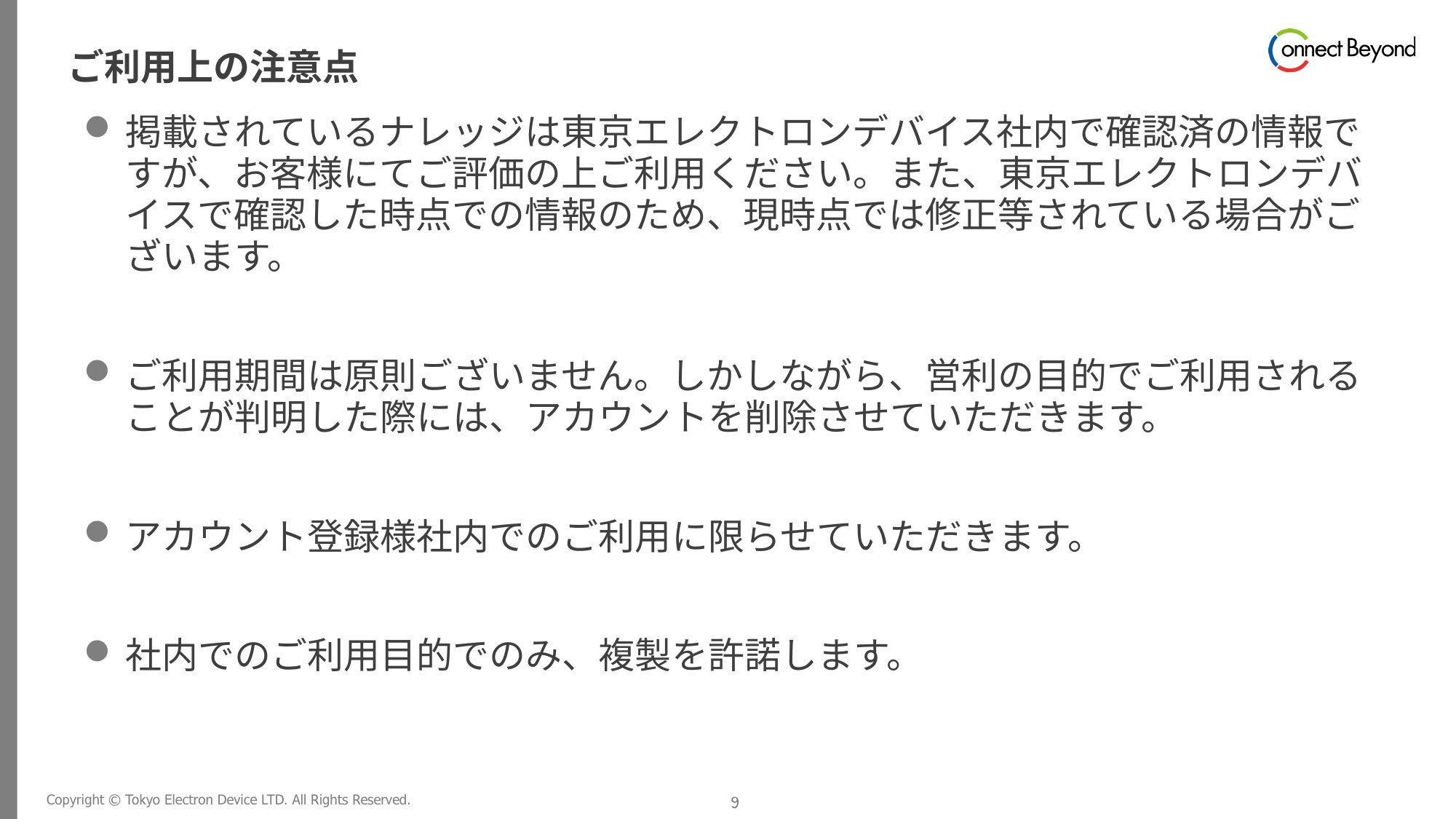

# ご利用上の注意点
掲載されているナレッジは東京エレクトロンデバイス社内で確認済の情報ですが、お客様にてご評価の上ご利用ください。また、東京エレクトロンデバイスで確認した時点での情報のため、現時点では修正等されている場合がございます。

ご利用期間は原則ございません。しかしながら、営利の目的でご利用されることが判明した際には、アカウントを削除させていただきます。

アカウント登録様社内でのご利用に限らせていただきます。

社内でのご利用目的でのみ、複製を許諾します。